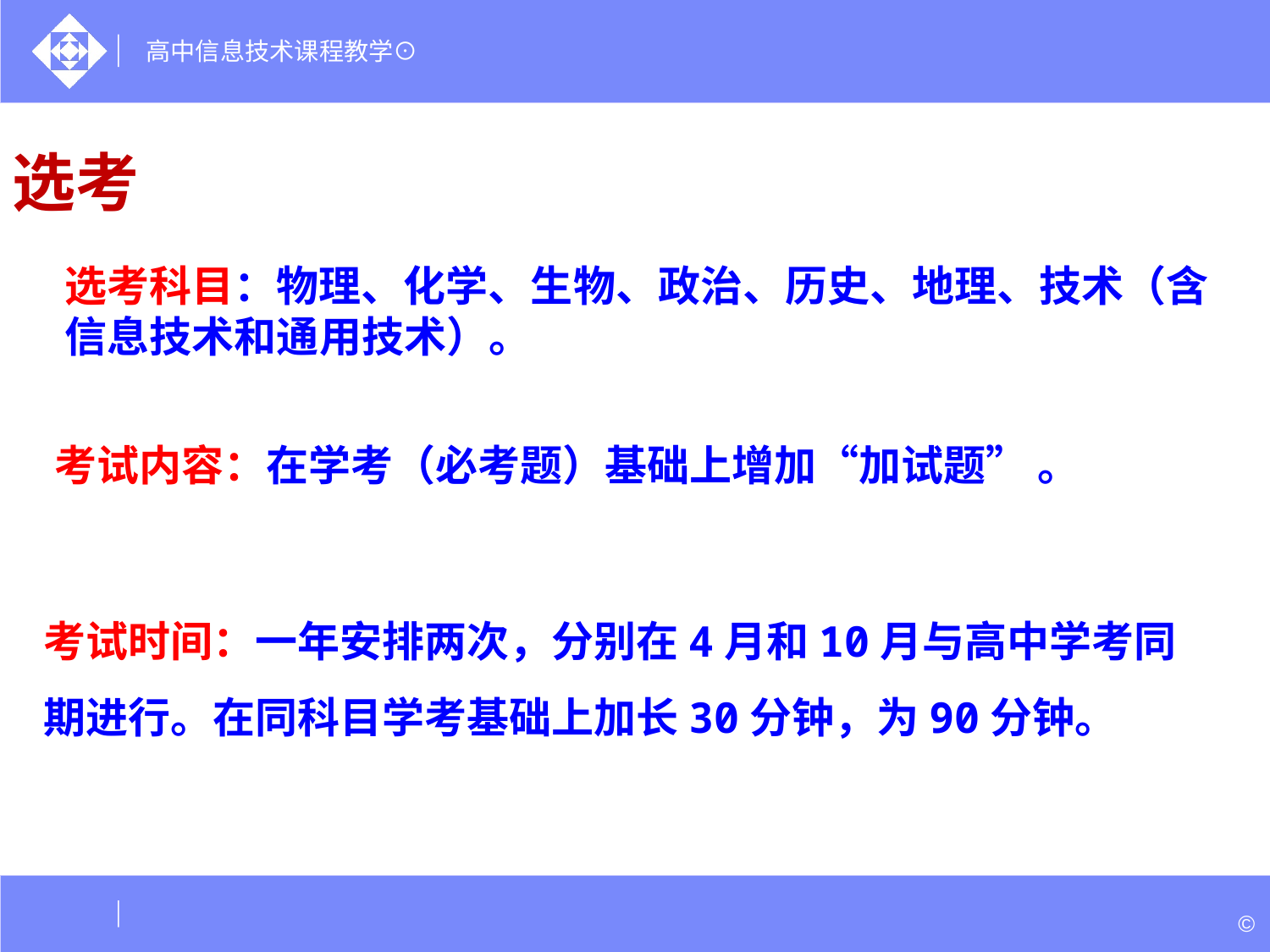

选考
选考科目：物理、化学、生物、政治、历史、地理、技术（含信息技术和通用技术）。
考试内容：在学考（必考题）基础上增加“加试题” 。
考试时间：一年安排两次，分别在4月和10月与高中学考同期进行。在同科目学考基础上加长30分钟，为90分钟。